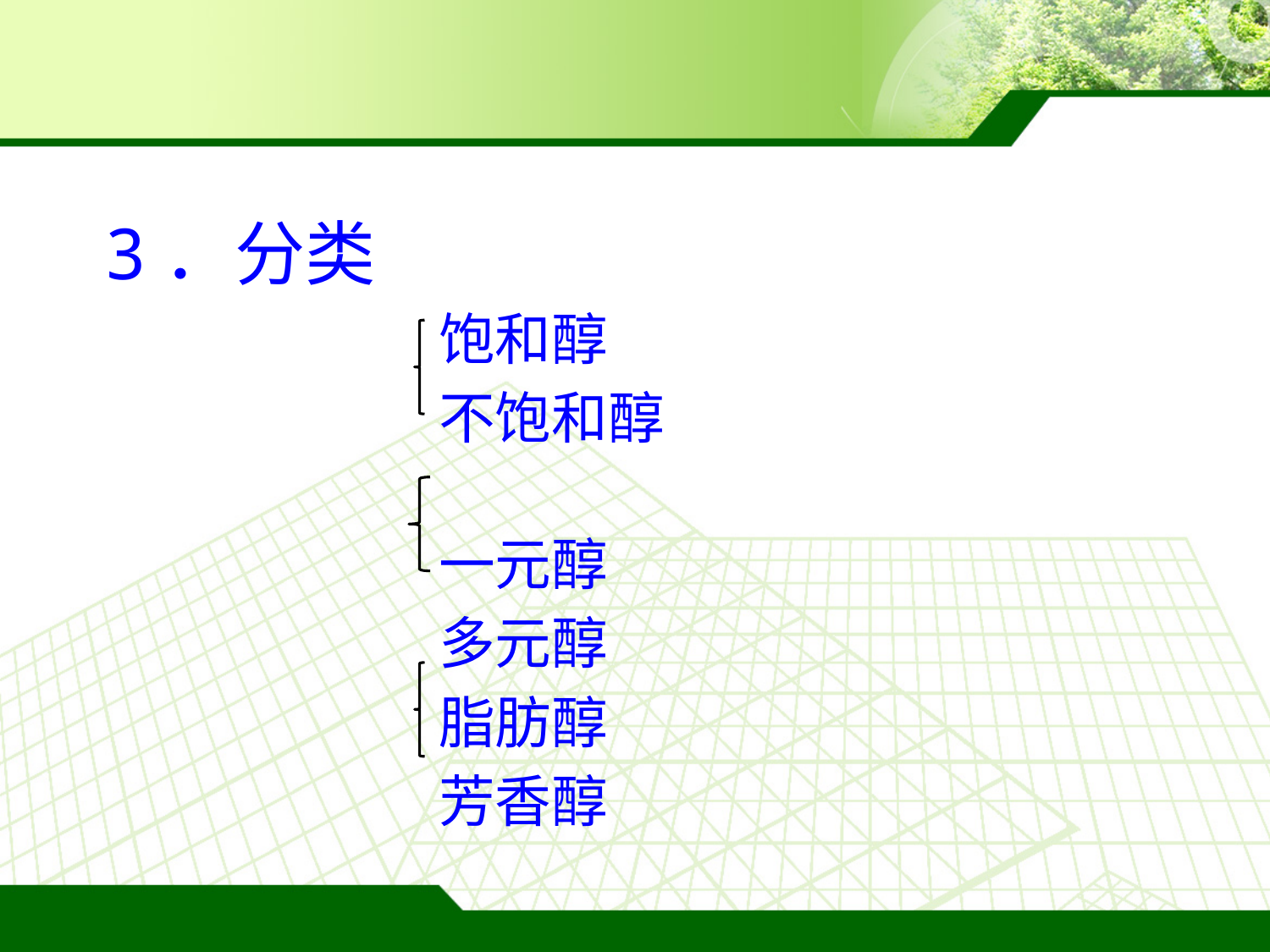

# 3．分类
 饱和醇
 不饱和醇
 一元醇
 多元醇
 脂肪醇
 芳香醇